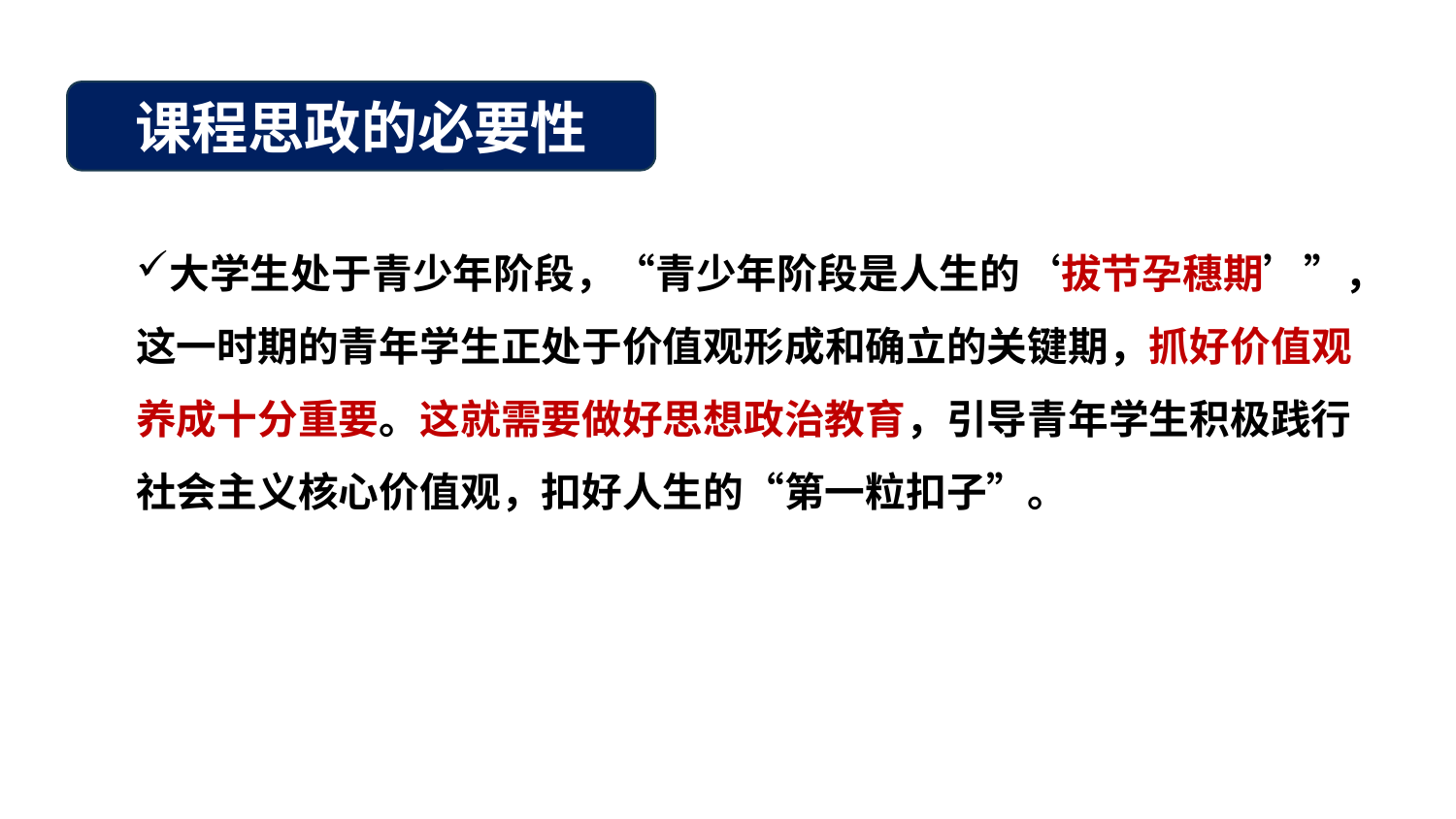

课程思政的必要性
大学生处于青少年阶段，“青少年阶段是人生的‘拔节孕穗期’”，这一时期的青年学生正处于价值观形成和确立的关键期，抓好价值观养成十分重要。这就需要做好思想政治教育，引导青年学生积极践行社会主义核心价值观，扣好人生的“第一粒扣子”。